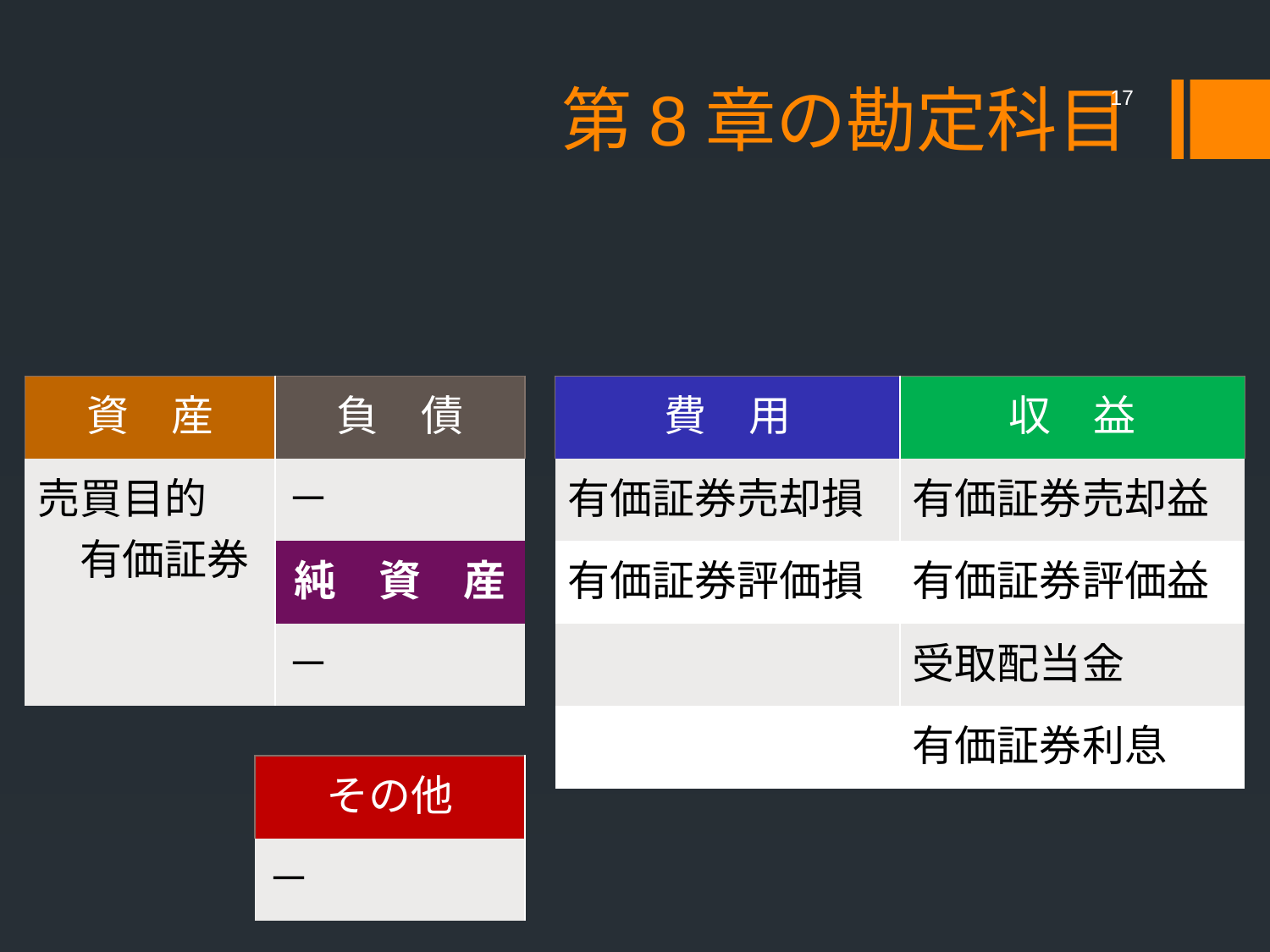

# 第8章の勘定科目
17
| 資　産 | 負　債 |
| --- | --- |
| 売買目的 　有価証券 | － |
|  | 純　資　産 |
|  | － |
| 費　用 | 収　益 |
| --- | --- |
| 有価証券売却損 | 有価証券売却益 |
| 有価証券評価損 | 有価証券評価益 |
|  | 受取配当金 |
|  | 有価証券利息 |
| その他 |
| --- |
| － |